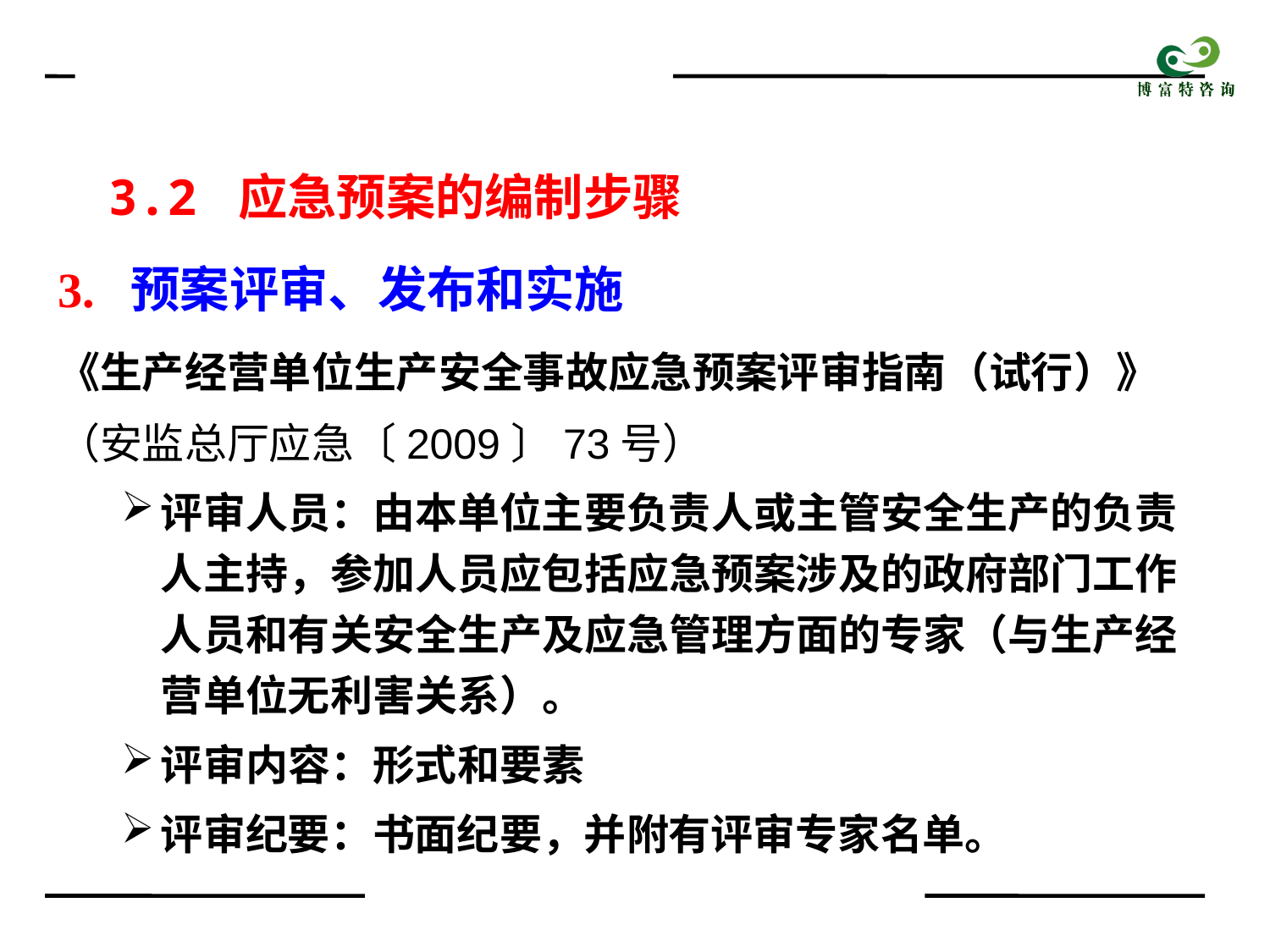

3.2 应急预案的编制步骤
3.  预案评审、发布和实施
《生产经营单位生产安全事故应急预案评审指南（试行）》（安监总厅应急〔2009〕73号）
评审人员：由本单位主要负责人或主管安全生产的负责人主持，参加人员应包括应急预案涉及的政府部门工作人员和有关安全生产及应急管理方面的专家（与生产经营单位无利害关系）。
评审内容：形式和要素
评审纪要：书面纪要，并附有评审专家名单。